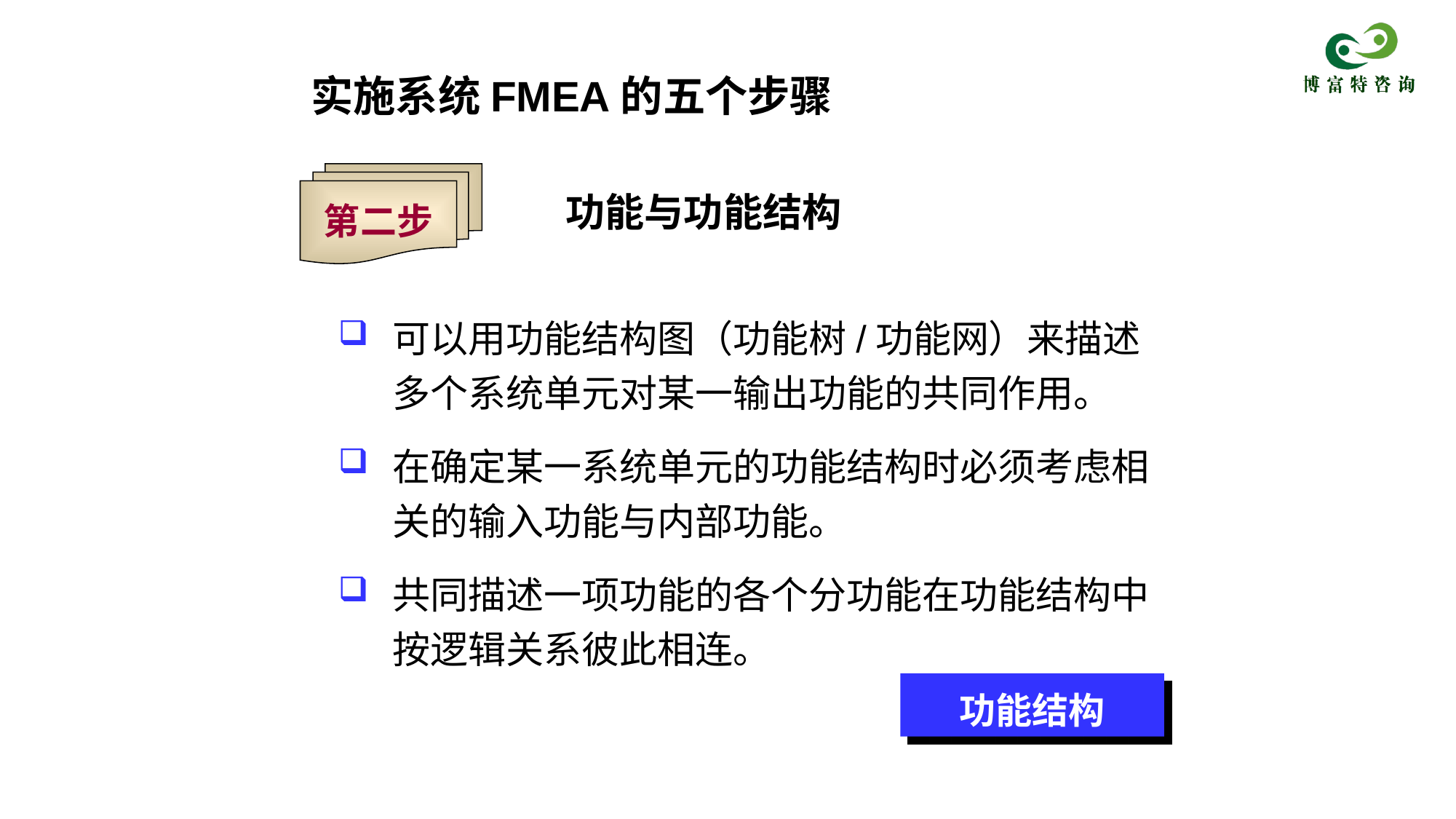

实施系统FMEA的五个步骤
第二步
功能与功能结构
可以用功能结构图（功能树/功能网）来描述多个系统单元对某一输出功能的共同作用。
在确定某一系统单元的功能结构时必须考虑相关的输入功能与内部功能。
共同描述一项功能的各个分功能在功能结构中按逻辑关系彼此相连。
功能结构